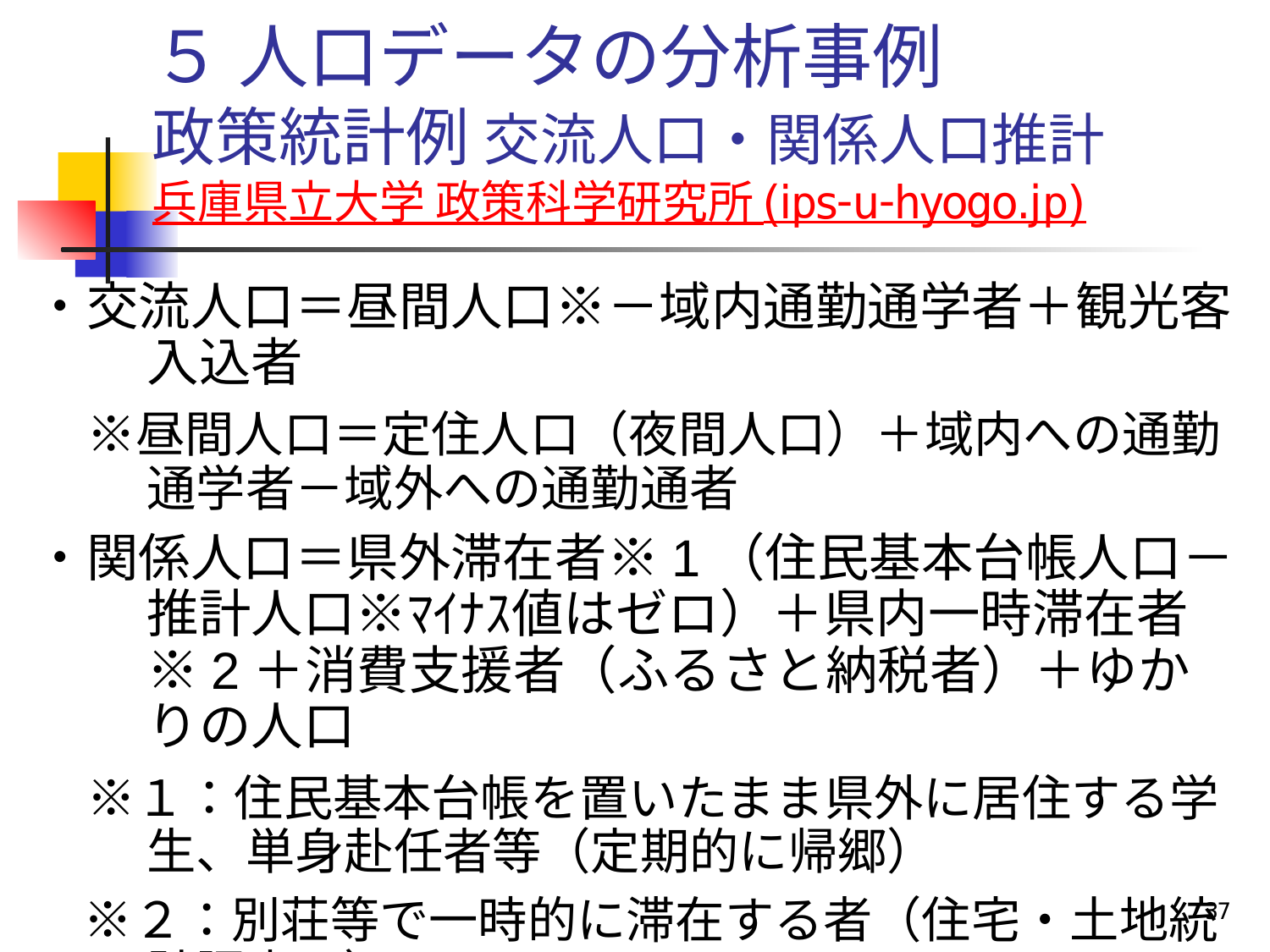

５ 人口データの分析事例
政策統計例 交流人口・関係人口推計
兵庫県立大学 政策科学研究所 (ips-u-hyogo.jp)
・交流人口＝昼間人口※－域内通勤通学者＋観光客入込者
　※昼間人口＝定住人口（夜間人口）＋域内への通勤通学者－域外への通勤通者
・関係人口＝県外滞在者※1（住民基本台帳人口－推計人口※ﾏｲﾅｽ値はゼロ）＋県内一時滞在者※2＋消費支援者（ふるさと納税者）＋ゆかりの人口
　※１：住民基本台帳を置いたまま県外に居住する学生、単身赴任者等（定期的に帰郷）
　※２：別荘等で一時的に滞在する者（住宅・土地統計調査」）

37